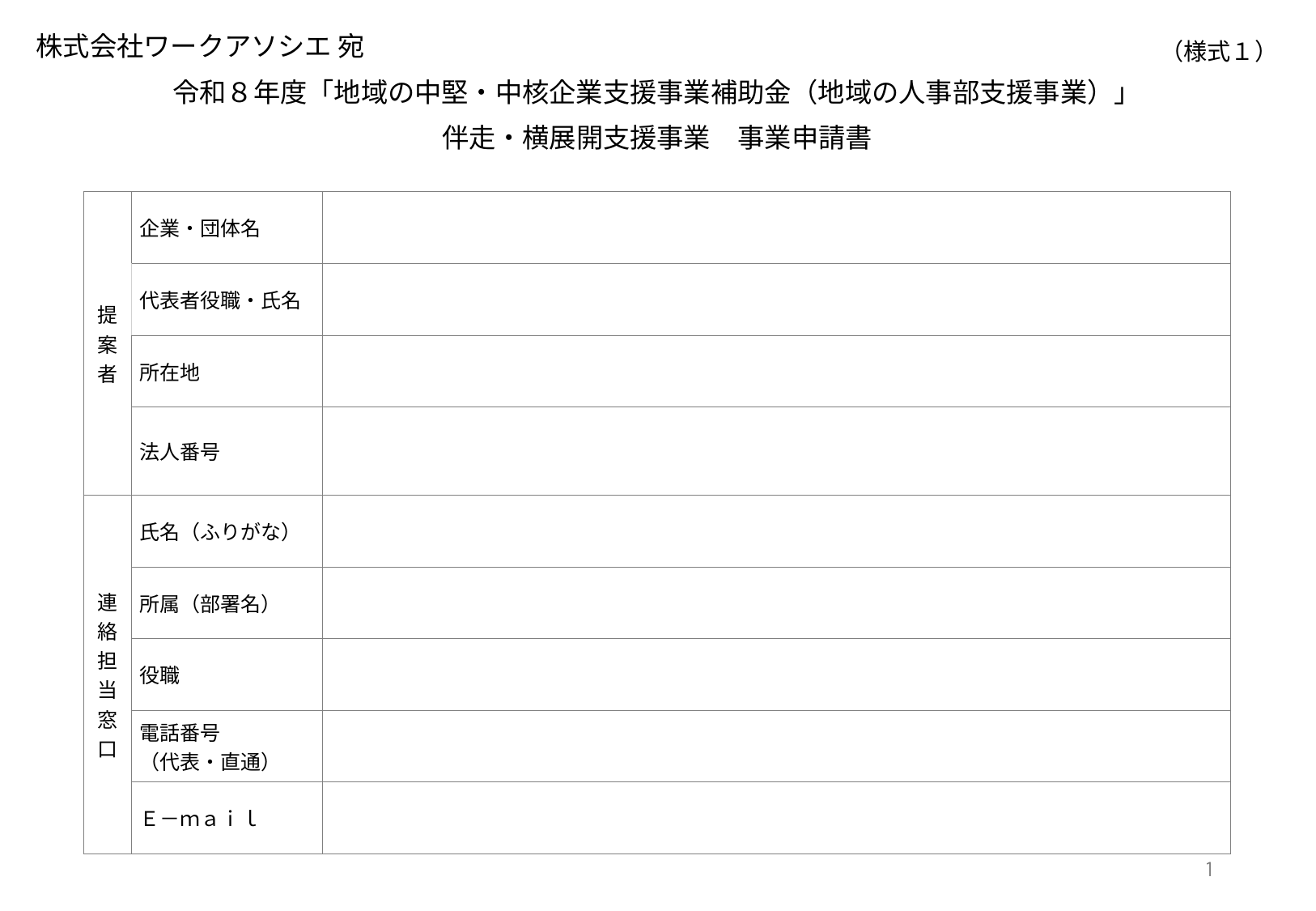

# （様式１）
株式会社ワークアソシエ 宛
令和８年度「地域の中堅・中核企業支援事業補助金（地域の人事部支援事業）」
伴走・横展開支援事業　事業申請書
| 提案者 | 企業・団体名 |  |
| --- | --- | --- |
|  | 代表者役職・氏名 |  |
|  | 所在地 |  |
|  | 法人番号 |  |
| 連絡担当窓口 | 氏名（ふりがな） |  |
|  | 所属（部署名） |  |
|  | 役職 |  |
|  | 電話番号 （代表・直通） |  |
|  | Ｅ－ｍａｉｌ |  |
1